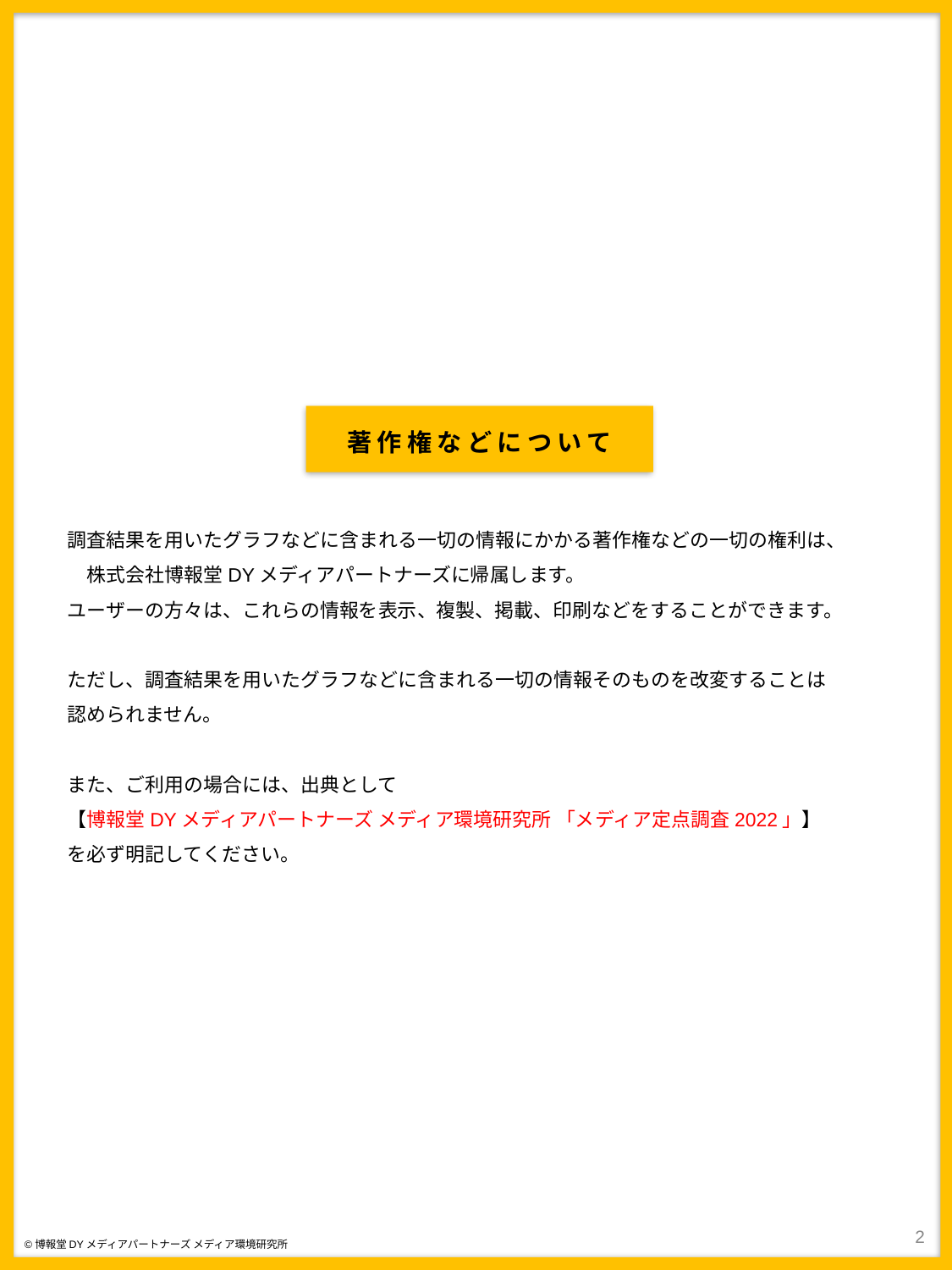

著作権などについて
調査結果を用いたグラフなどに含まれる一切の情報にかかる著作権などの一切の権利は、　　株式会社博報堂DYメディアパートナーズに帰属します。
ユーザーの方々は、これらの情報を表示、複製、掲載、印刷などをすることができます。

ただし、調査結果を用いたグラフなどに含まれる一切の情報そのものを改変することは
認められません。

また、ご利用の場合には、出典として
【博報堂DYメディアパートナーズ メディア環境研究所 「メディア定点調査2022」】
を必ず明記してください。
2